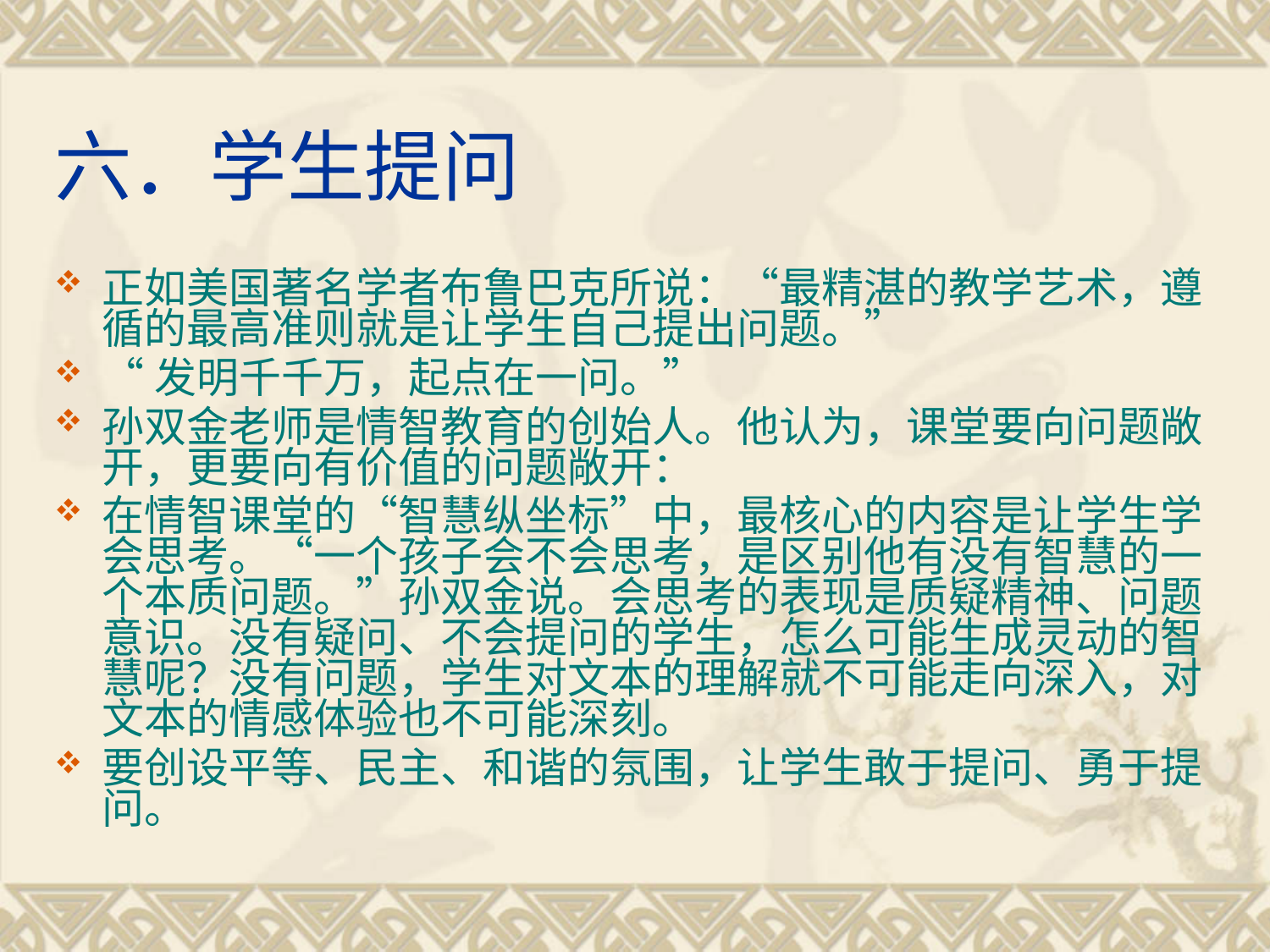

# 六．学生提问
正如美国著名学者布鲁巴克所说：“最精湛的教学艺术，遵循的最高准则就是让学生自己提出问题。”
“发明千千万，起点在一问。”
孙双金老师是情智教育的创始人。他认为，课堂要向问题敞开，更要向有价值的问题敞开：
在情智课堂的“智慧纵坐标”中，最核心的内容是让学生学会思考。“一个孩子会不会思考，是区别他有没有智慧的一个本质问题。”孙双金说。会思考的表现是质疑精神、问题意识。没有疑问、不会提问的学生，怎么可能生成灵动的智慧呢？没有问题，学生对文本的理解就不可能走向深入，对文本的情感体验也不可能深刻。
要创设平等、民主、和谐的氛围，让学生敢于提问、勇于提问。